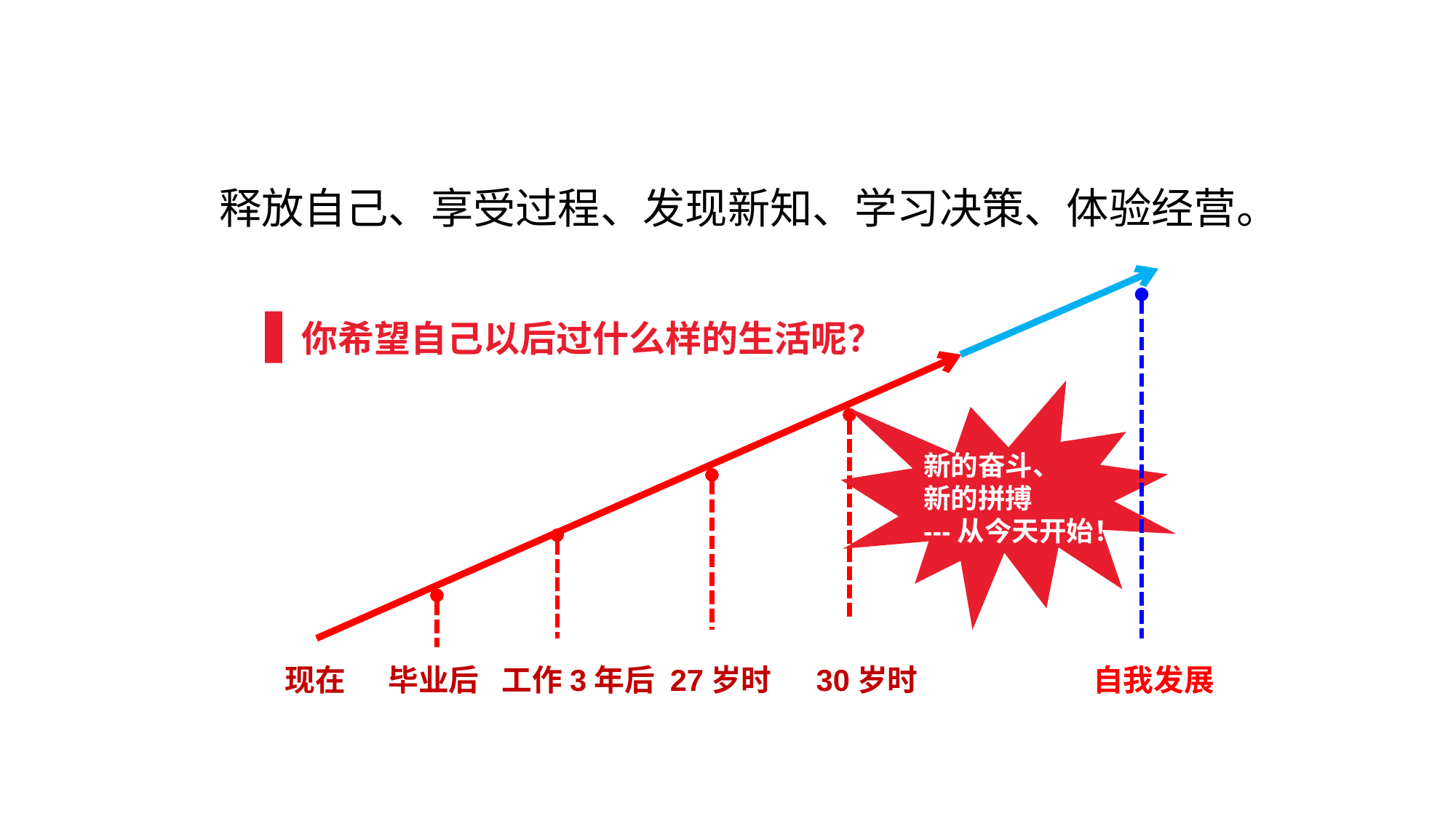

释放自己、享受过程、发现新知、学习决策、体验经营。
你希望自己以后过什么样的生活呢？

新的奋斗、
新的拼搏
---从今天开始！
现在
毕业后
工作3年后
27岁时
30岁时
自我发展
3